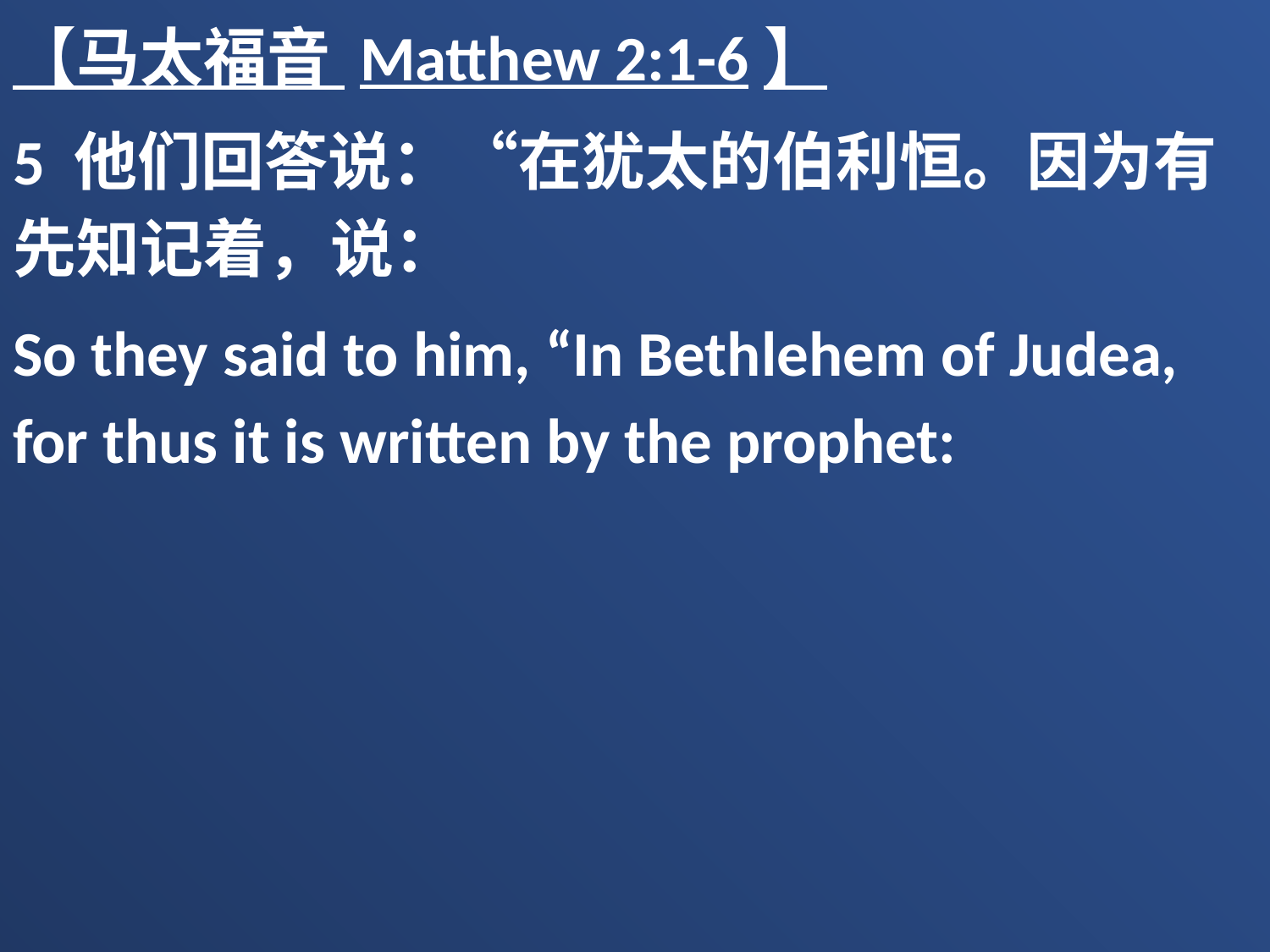

【马太福音 Matthew 2:1-6】
5 他们回答说：“在犹太的伯利恒。因为有先知记着，说：
So they said to him, “In Bethlehem of Judea, for thus it is written by the prophet: